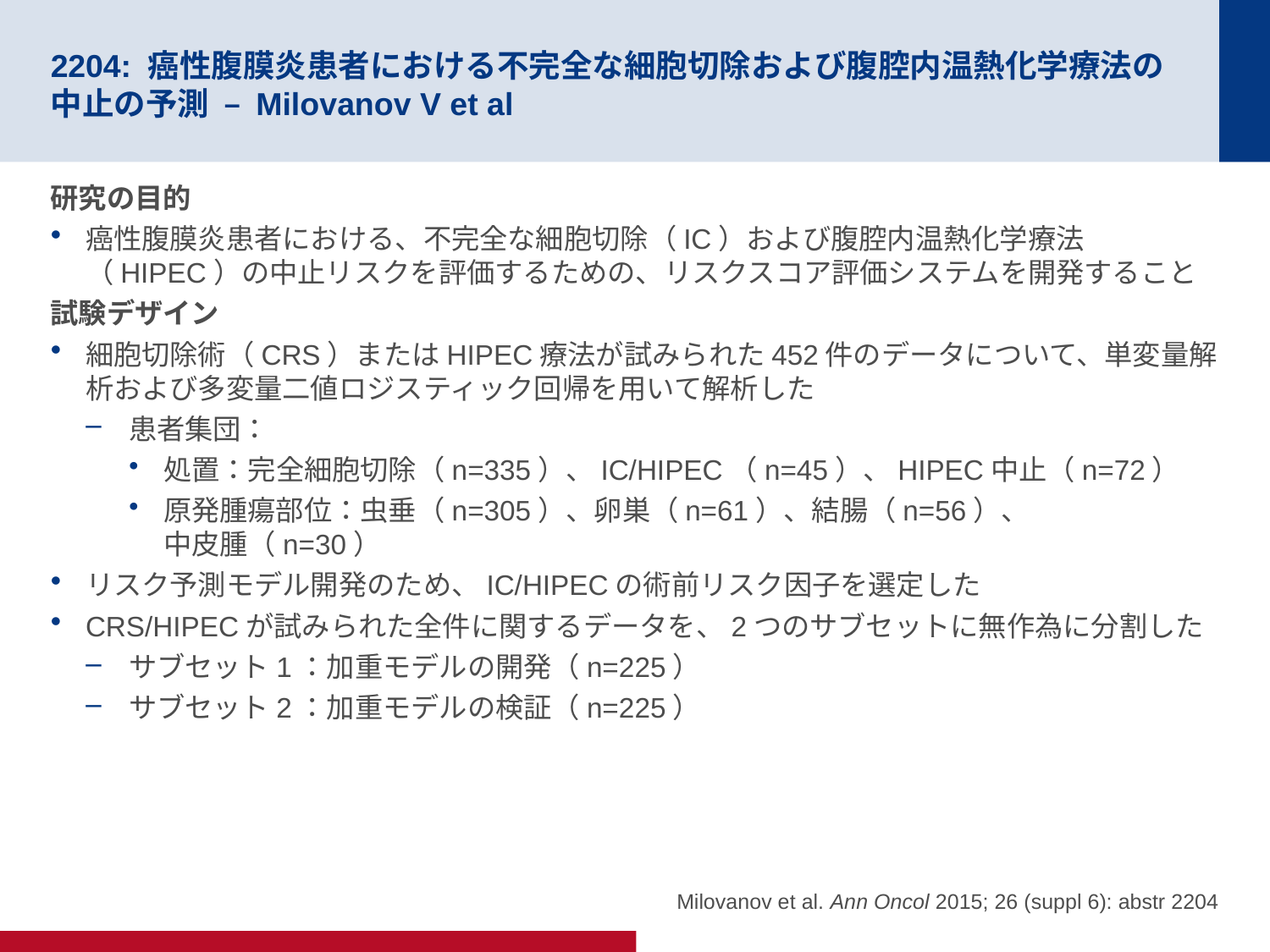

# 2204: 癌性腹膜炎患者における不完全な細胞切除および腹腔内温熱化学療法の中止の予測  – Milovanov V et al
研究の目的
癌性腹膜炎患者における、不完全な細胞切除（IC）および腹腔内温熱化学療法（HIPEC）の中止リスクを評価するための、リスクスコア評価システムを開発すること
試験デザイン
細胞切除術（CRS）またはHIPEC療法が試みられた452件のデータについて、単変量解析および多変量二値ロジスティック回帰を用いて解析した
患者集団：
処置：完全細胞切除（n=335）、IC/HIPEC（n=45）、HIPEC中止（n=72）
原発腫瘍部位：虫垂（n=305）、卵巣（n=61）、結腸（n=56）、
中皮腫（n=30）
リスク予測モデル開発のため、IC/HIPECの術前リスク因子を選定した
CRS/HIPECが試みられた全件に関するデータを、2つのサブセットに無作為に分割した
サブセット1：加重モデルの開発（n=225）
サブセット2：加重モデルの検証（n=225）
Milovanov et al. Ann Oncol 2015; 26 (suppl 6): abstr 2204